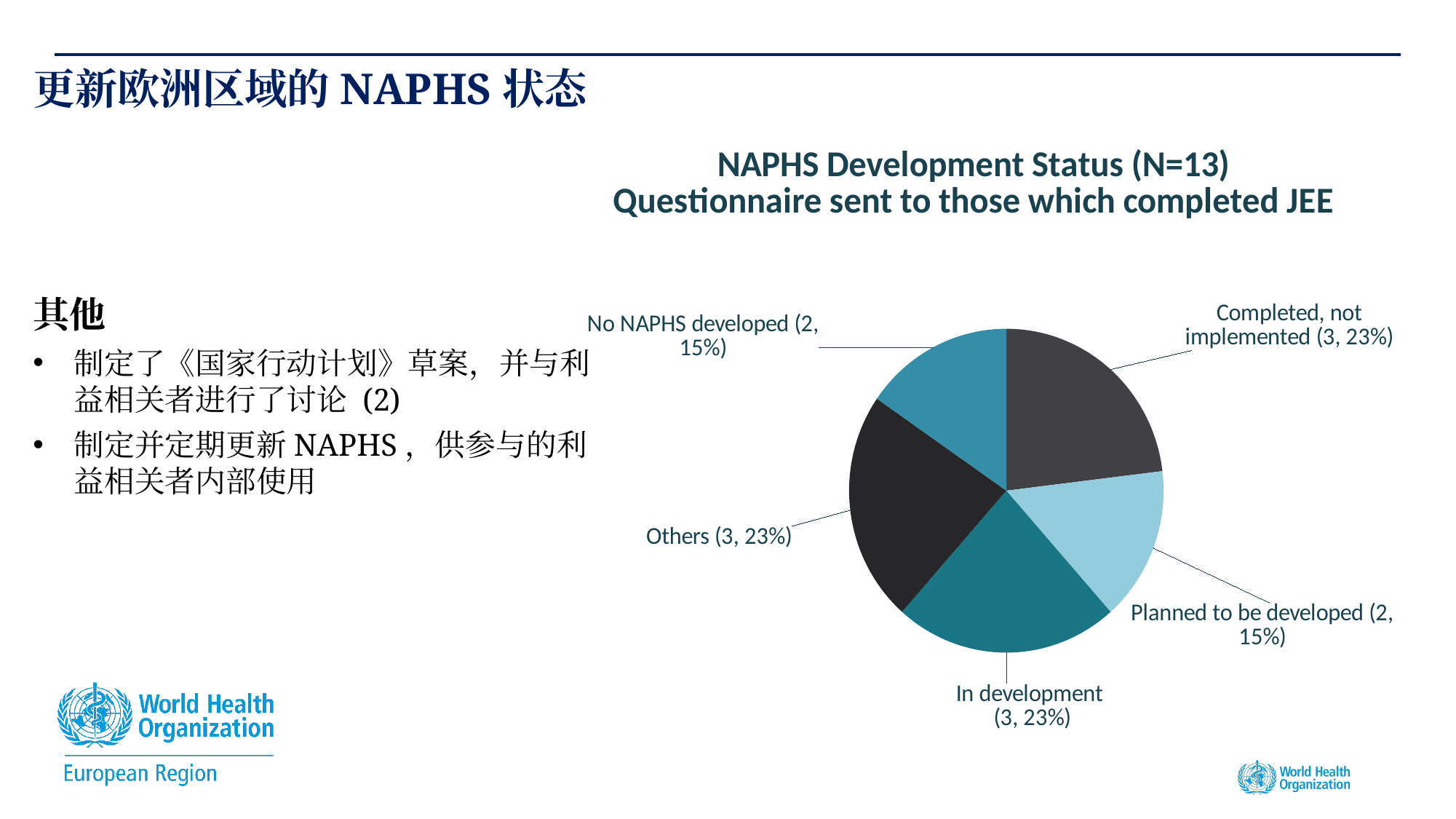

# 更新欧洲区域的NAPHS状态

### Chart: NAPHS Development Status (N=13)
Questionnaire sent to those which completed JEE

| Category | NAPHS Status |
|---|---|
| Completed, Actions Implemented | 0.0 |
| Completed, not implemented | 3.0 |
| Planned to be developed | 2.0 |
| In development | 3.0 |
| Others | 3.0 |
| No | 2.0 |
其他
制定了《国家行动计划》草案，并与利益相关者进行了讨论 (2)
制定并定期更新NAPHS，供参与的利益相关者内部使用